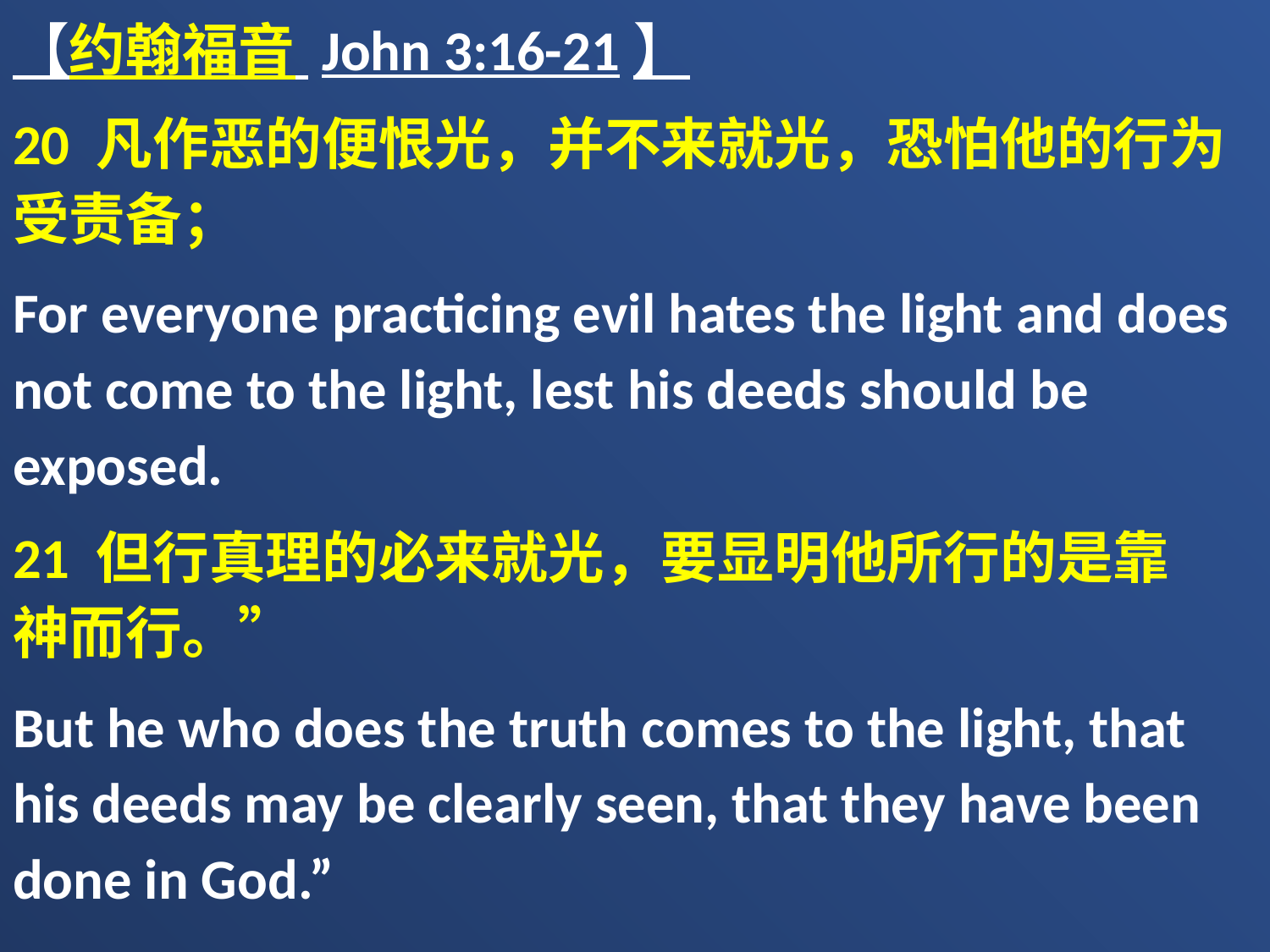

【约翰福音 John 3:16-21】
20 凡作恶的便恨光，并不来就光，恐怕他的行为受责备；
For everyone practicing evil hates the light and does not come to the light, lest his deeds should be exposed.
21 但行真理的必来就光，要显明他所行的是靠　神而行。”
But he who does the truth comes to the light, that his deeds may be clearly seen, that they have been done in God.”